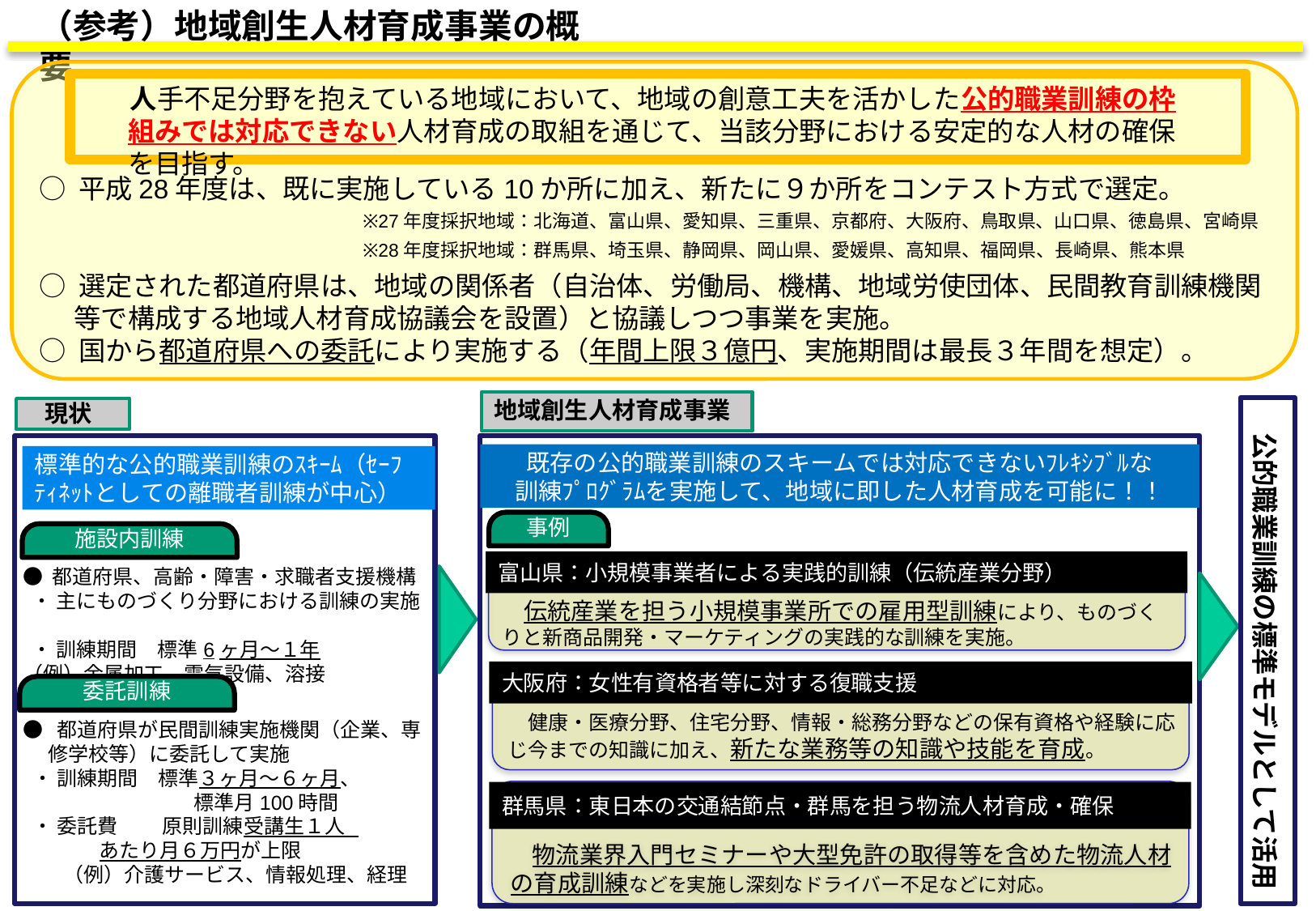

（参考）地域創生人材育成事業の概要

○ 平成28年度は、既に実施している10か所に加え、新たに９か所をコンテスト方式で選定。

○ 選定された都道府県は、地域の関係者（自治体、労働局、機構、地域労使団体、民間教育訓練機関等で構成する地域人材育成協議会を設置）と協議しつつ事業を実施。
○ 国から都道府県への委託により実施する（年間上限３億円、実施期間は最長３年間を想定）。

　人手不足分野を抱えている地域において、地域の創意工夫を活かした公的職業訓練の枠組みでは対応できない人材育成の取組を通じて、当該分野における安定的な人材の確保を目指す。
※27年度採択地域：北海道、富山県、愛知県、三重県、京都府、大阪府、鳥取県、山口県、徳島県、宮崎県
※28年度採択地域：群馬県、埼玉県、静岡県、岡山県、愛媛県、高知県、福岡県、長崎県、熊本県
地域創生人材育成事業
    公的職業訓練の標準モデルとして活用

  現状

既存の公的職業訓練のスキームでは対応できないﾌﾚｷｼﾌﾞﾙな
訓練ﾌﾟﾛｸﾞﾗﾑを実施して、地域に即した人材育成を可能に！！
標準的な公的職業訓練のｽｷｰﾑ（ｾｰﾌﾃｨﾈｯﾄとしての離職者訓練が中心）
事例
施設内訓練
富山県：小規模事業者による実践的訓練（伝統産業分野）

　伝統産業を担う小規模事業所での雇用型訓練により、ものづくりと新商品開発・マーケティングの実践的な訓練を実施。
。
● 都道府県、高齢・障害・求職者支援機構
 ・ 主にものづくり分野における訓練の実施
 ・ 訓練期間　標準6ヶ月～１年
（例）金属加工、電気設備、溶接

大阪府：女性有資格者等に対する復職支援

　健康・医療分野、住宅分野、情報・総務分野などの保有資格や経験に応じ今までの知識に加え、新たな業務等の知識や技能を育成。
委託訓練

●  都道府県が民間訓練実施機関（企業、専修学校等）に委託して実施
 ・ 訓練期間　標準３ヶ月～６ヶ月、
　　　　　　　　  標準月100時間
 ・ 委託費　　 原則訓練受講生１人
                あたり月６万円が上限
　　（例）介護サービス、情報処理、経理

　物流業界入門セミナーや大型免許の取得等を含めた物流人材
の育成訓練などを実施し深刻なドライバー不足などに対応。
群馬県：東日本の交通結節点・群馬を担う物流人材育成・確保